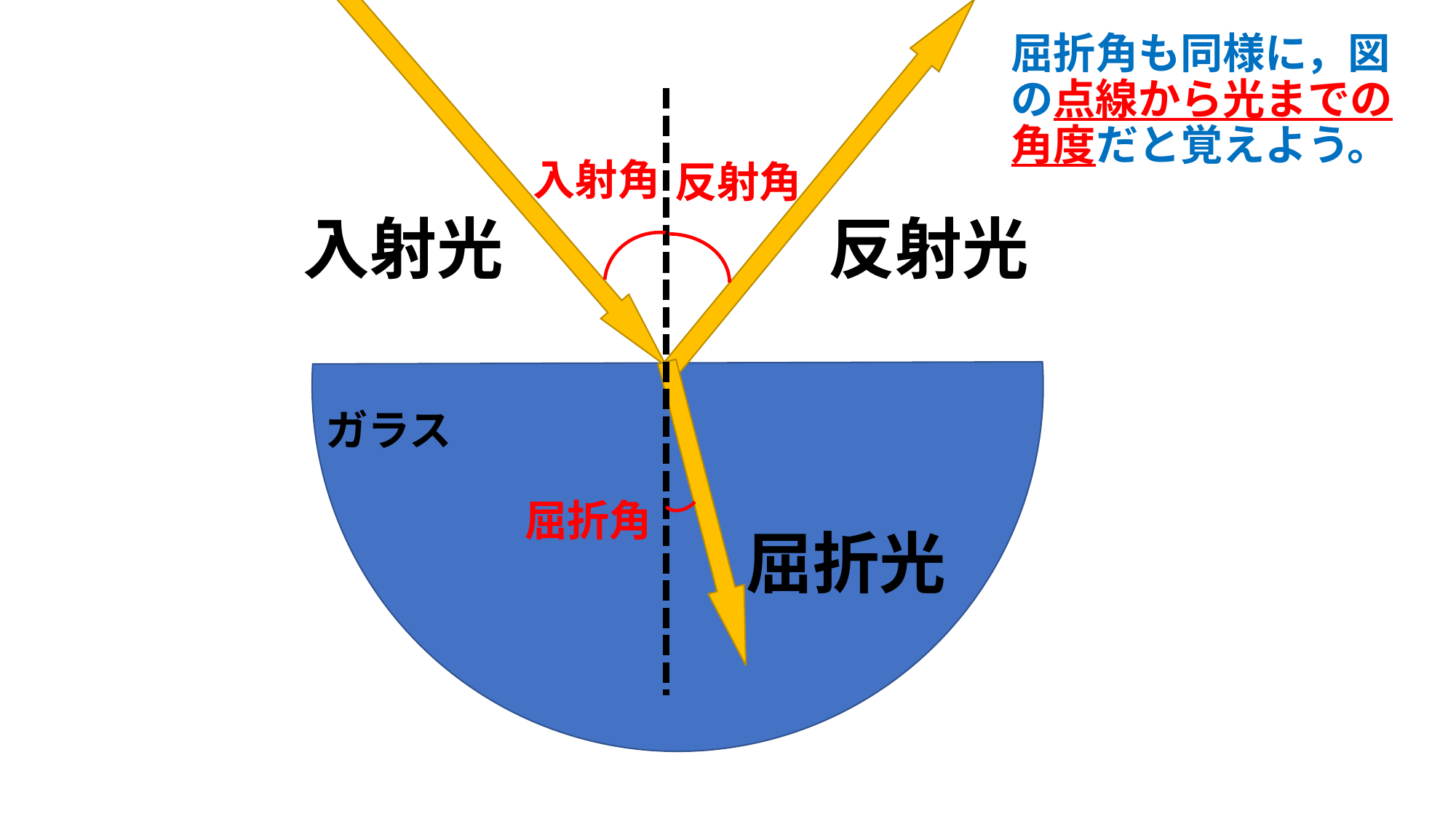

屈折角も同様に，図の点線から光までの角度だと覚えよう。
入射角
反射角
入射光
反射光

ガラス

屈折角
屈折光